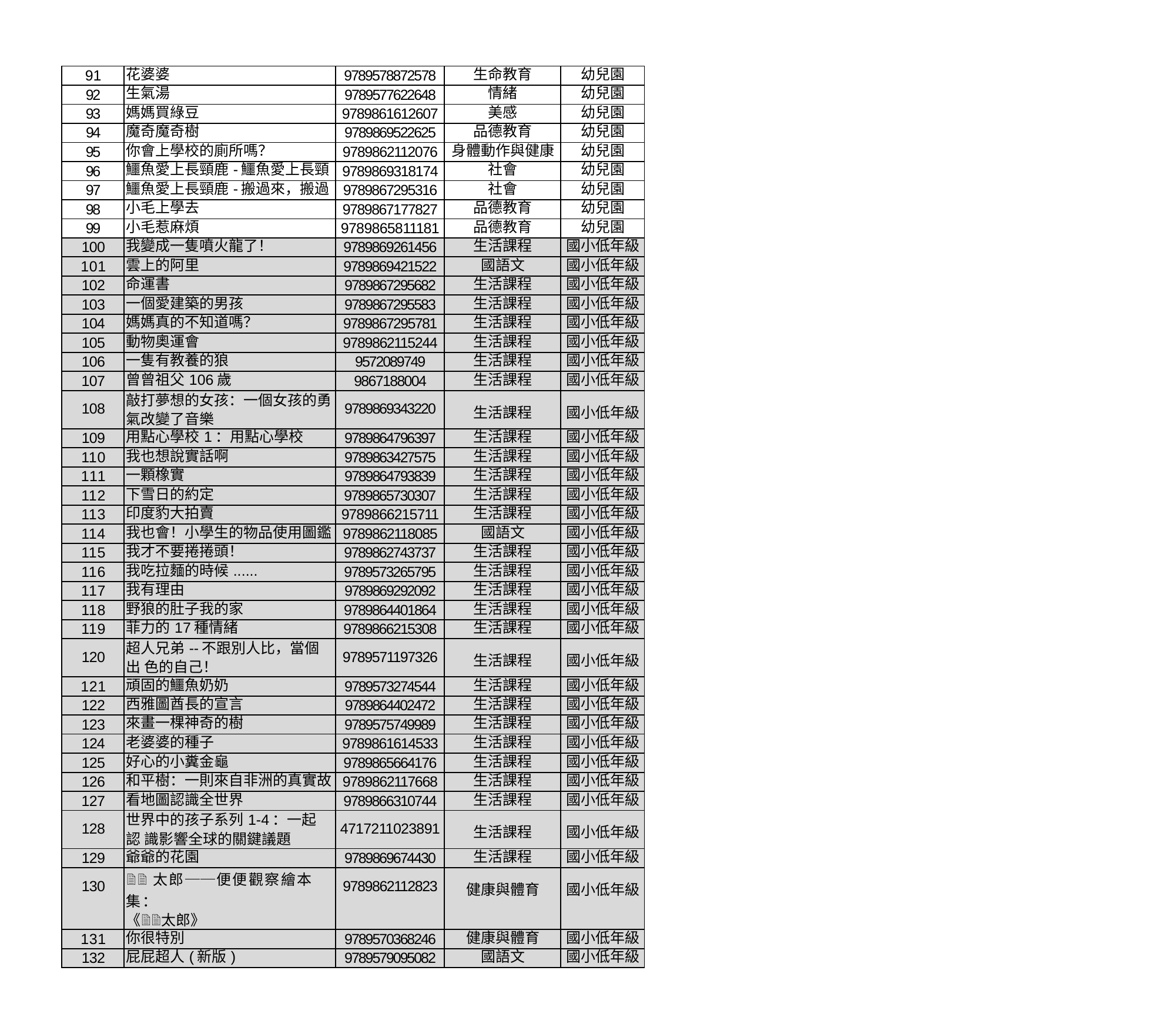

| 91 | 花婆婆 | 9789578872578 | 生命教育 | 幼兒園 |
| --- | --- | --- | --- | --- |
| 92 | 生氣湯 | 9789577622648 | 情緒 | 幼兒園 |
| 93 | 媽媽買綠豆 | 9789861612607 | 美感 | 幼兒園 |
| 94 | 魔奇魔奇樹 | 9789869522625 | 品德教育 | 幼兒園 |
| 95 | 你會上學校的廁所嗎？ | 9789862112076 | 身體動作與健康 | 幼兒園 |
| 96 | 鱷魚愛上長頸鹿-鱷魚愛上長頸 | 9789869318174 | 社會 | 幼兒園 |
| 97 | 鱷魚愛上長頸鹿-搬過來，搬過 | 9789867295316 | 社會 | 幼兒園 |
| 98 | 小毛上學去 | 9789867177827 | 品德教育 | 幼兒園 |
| 99 | 小毛惹麻煩 | 9789865811181 | 品德教育 | 幼兒園 |
| 100 | 我變成一隻噴火龍了！ | 9789869261456 | 生活課程 | 國小低年級 |
| 101 | 雲上的阿里 | 9789869421522 | 國語文 | 國小低年級 |
| 102 | 命運書 | 9789867295682 | 生活課程 | 國小低年級 |
| 103 | 一個愛建築的男孩 | 9789867295583 | 生活課程 | 國小低年級 |
| 104 | 媽媽真的不知道嗎？ | 9789867295781 | 生活課程 | 國小低年級 |
| 105 | 動物奧運會 | 9789862115244 | 生活課程 | 國小低年級 |
| 106 | 一隻有教養的狼 | 9572089749 | 生活課程 | 國小低年級 |
| 107 | 曾曾祖父106歲 | 9867188004 | 生活課程 | 國小低年級 |
| 108 | 敲打夢想的女孩：一個女孩的勇 氣改變了音樂 | 9789869343220 | 生活課程 | 國小低年級 |
| 109 | 用點心學校1：用點心學校 | 9789864796397 | 生活課程 | 國小低年級 |
| 110 | 我也想說實話啊 | 9789863427575 | 生活課程 | 國小低年級 |
| 111 | 一顆橡實 | 9789864793839 | 生活課程 | 國小低年級 |
| 112 | 下雪日的約定 | 9789865730307 | 生活課程 | 國小低年級 |
| 113 | 印度豹大拍賣 | 9789866215711 | 生活課程 | 國小低年級 |
| 114 | 我也會！小學生的物品使用圖鑑 | 9789862118085 | 國語文 | 國小低年級 |
| 115 | 我才不要捲捲頭！ | 9789862743737 | 生活課程 | 國小低年級 |
| 116 | 我吃拉麵的時候...... | 9789573265795 | 生活課程 | 國小低年級 |
| 117 | 我有理由 | 9789869292092 | 生活課程 | 國小低年級 |
| 118 | 野狼的肚子我的家 | 9789864401864 | 生活課程 | 國小低年級 |
| 119 | 菲力的17種情緒 | 9789866215308 | 生活課程 | 國小低年級 |
| 120 | 超人兄弟--不跟別人比，當個出 色的自己！ | 9789571197326 | 生活課程 | 國小低年級 |
| 121 | 頑固的鱷魚奶奶 | 9789573274544 | 生活課程 | 國小低年級 |
| 122 | 西雅圖酋長的宣言 | 9789864402472 | 生活課程 | 國小低年級 |
| 123 | 來畫一棵神奇的樹 | 9789575749989 | 生活課程 | 國小低年級 |
| 124 | 老婆婆的種子 | 9789861614533 | 生活課程 | 國小低年級 |
| 125 | 好心的小糞金龜 | 9789865664176 | 生活課程 | 國小低年級 |
| 126 | 和平樹：一則來自非洲的真實故 | 9789862117668 | 生活課程 | 國小低年級 |
| 127 | 看地圖認識全世界 | 9789866310744 | 生活課程 | 國小低年級 |
| 128 | 世界中的孩子系列1-4：一起認 識影響全球的關鍵議題 | 4717211023891 | 生活課程 | 國小低年級 |
| 129 | 爺爺的花園 | 9789869674430 | 生活課程 | 國小低年級 |
| 130 | 🗎🗎太郎──便便觀察繪本集： 《🗎🗎太郎》 | 9789862112823 | 健康與體育 | 國小低年級 |
| 131 | 你很特別 | 9789570368246 | 健康與體育 | 國小低年級 |
| 132 | 屁屁超人(新版) | 9789579095082 | 國語文 | 國小低年級 |